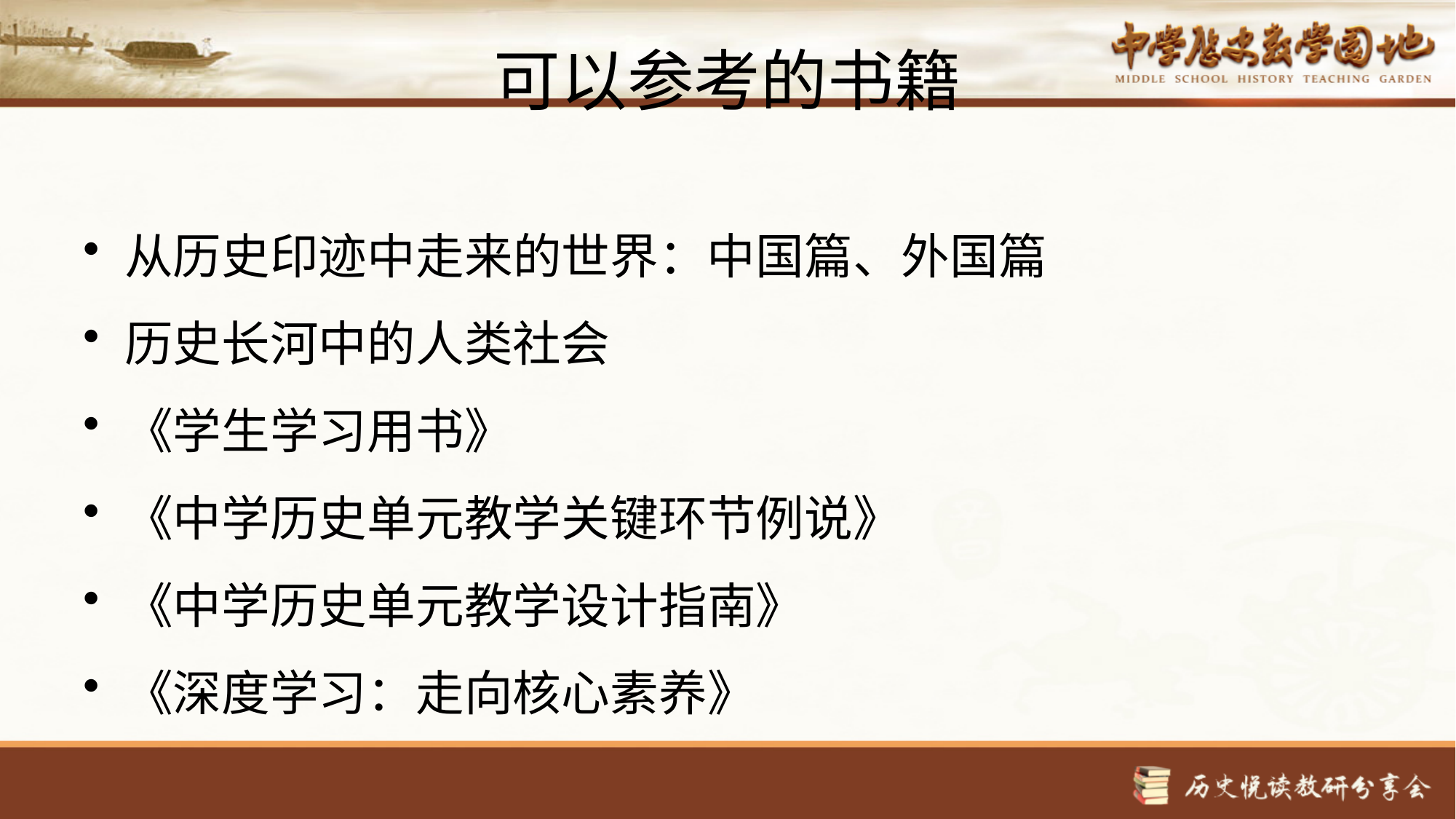

# 可以参考的书籍
从历史印迹中走来的世界：中国篇、外国篇
历史长河中的人类社会
《学生学习用书》
《中学历史单元教学关键环节例说》
《中学历史单元教学设计指南》
《深度学习：走向核心素养》